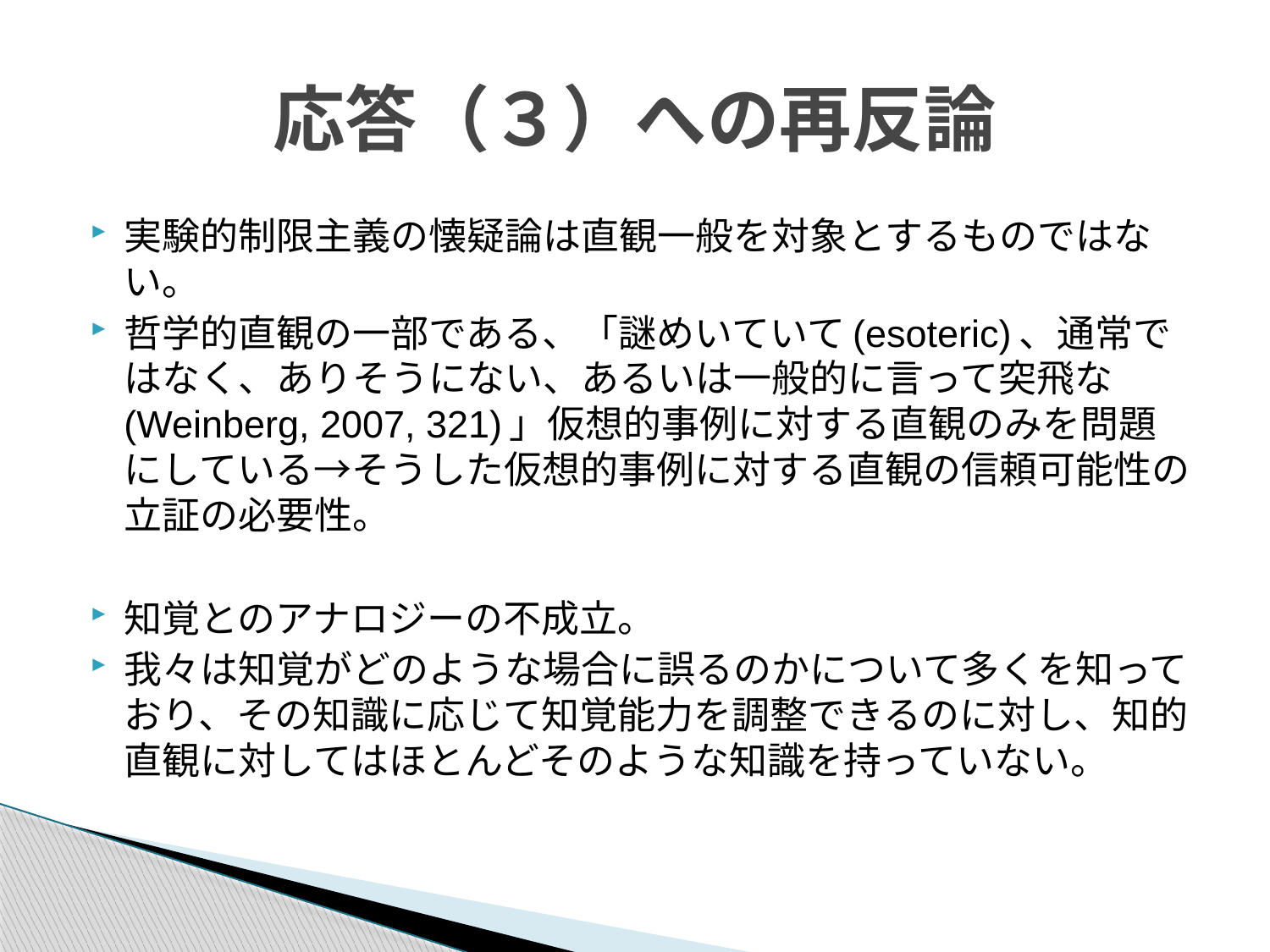

# 応答（３）への再反論
実験的制限主義の懐疑論は直観一般を対象とするものではない。
哲学的直観の一部である、「謎めいていて(esoteric)、通常ではなく、ありそうにない、あるいは一般的に言って突飛な(Weinberg, 2007, 321)」仮想的事例に対する直観のみを問題にしている→そうした仮想的事例に対する直観の信頼可能性の立証の必要性。

知覚とのアナロジーの不成立。
我々は知覚がどのような場合に誤るのかについて多くを知っており、その知識に応じて知覚能力を調整できるのに対し、知的直観に対してはほとんどそのような知識を持っていない。